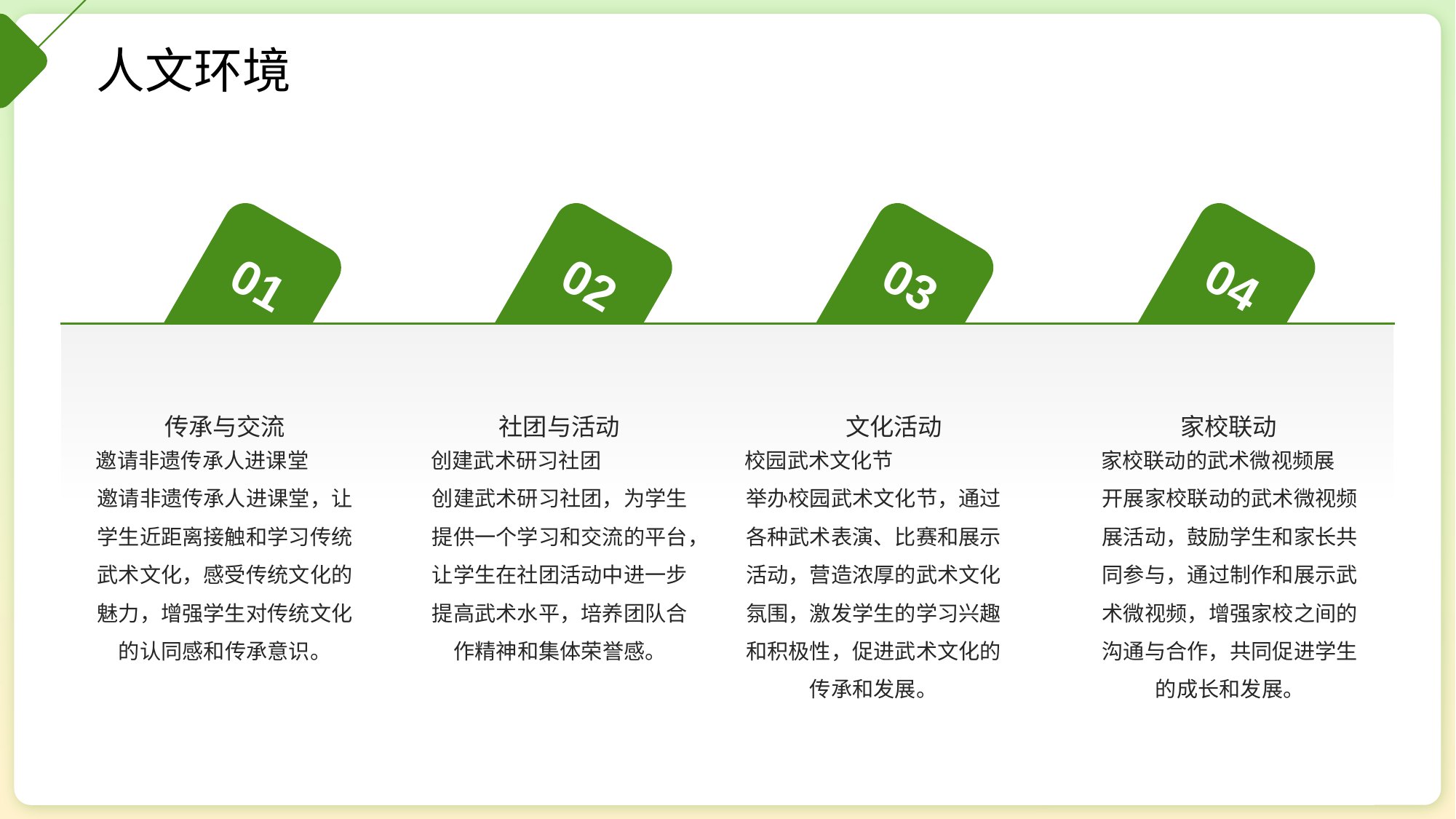

人文环境

04
01
03
02

传承与交流
社团与活动
文化活动
家校联动
邀请非遗传承人进课堂
邀请非遗传承人进课堂，让学生近距离接触和学习传统武术文化，感受传统文化的魅力，增强学生对传统文化的认同感和传承意识。
创建武术研习社团
创建武术研习社团，为学生提供一个学习和交流的平台，让学生在社团活动中进一步提高武术水平，培养团队合作精神和集体荣誉感。
校园武术文化节
举办校园武术文化节，通过各种武术表演、比赛和展示活动，营造浓厚的武术文化氛围，激发学生的学习兴趣和积极性，促进武术文化的传承和发展。
家校联动的武术微视频展
开展家校联动的武术微视频展活动，鼓励学生和家长共同参与，通过制作和展示武术微视频，增强家校之间的沟通与合作，共同促进学生的成长和发展。